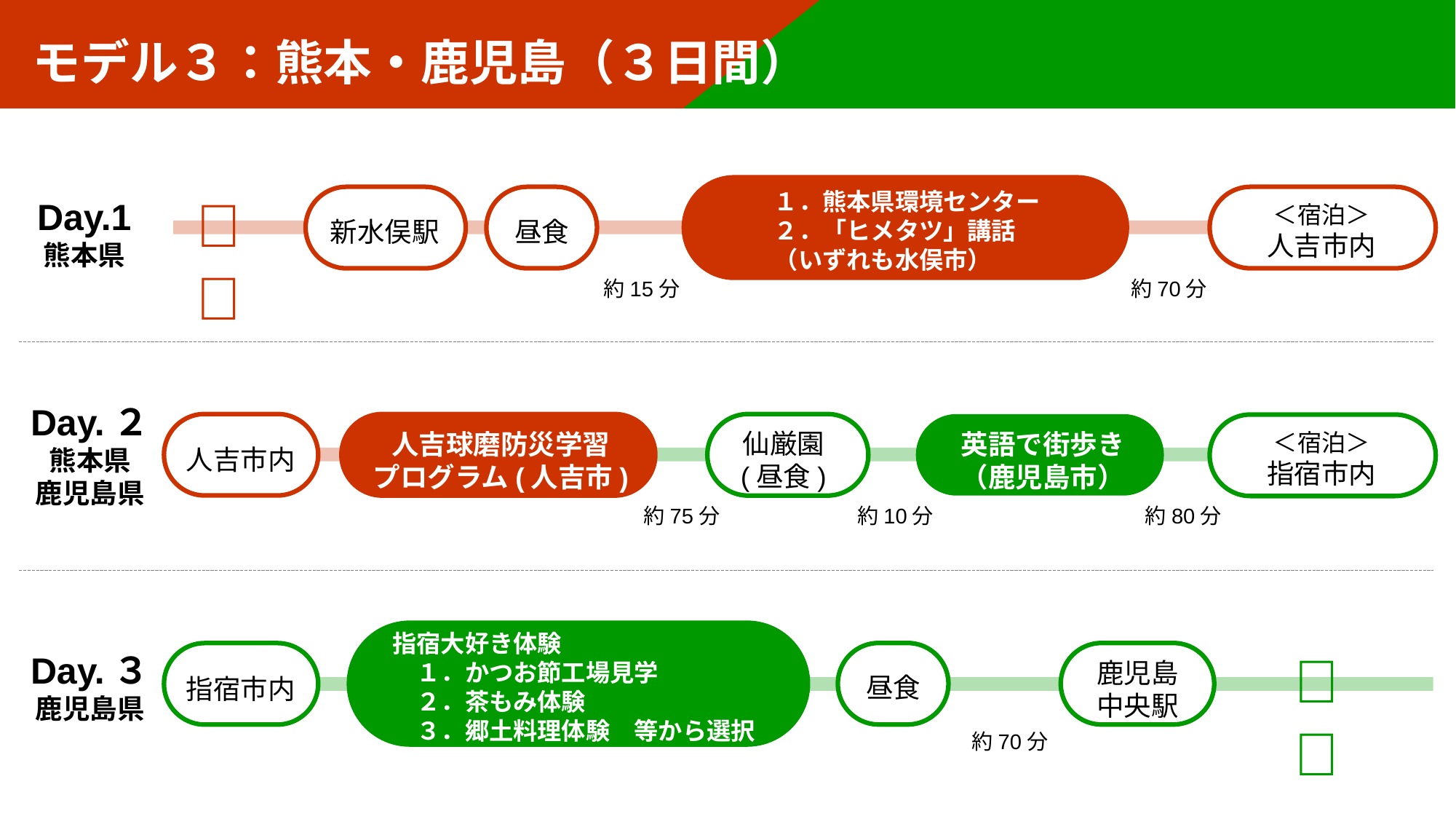

モデル３：熊本・鹿児島（３日間）

🚅
１．熊本県環境センター
２．「ヒメタツ」講話
（いずれも水俣市）

Day.1
熊本県
＜宿泊＞
人吉市内
新水俣駅
昼食

約15分
約70分
Day.２
熊本県
鹿児島県

仙厳園
(昼食)
人吉球磨防災学習
プログラム(人吉市)
英語で街歩き
（鹿児島市）
＜宿泊＞
指宿市内
人吉市内

約75分
約10分
約80分

指宿大好き体験
　１．かつお節工場見学
　２．茶もみ体験
　３．郷土料理体験　等から選択
🚅
Day.３
鹿児島県

鹿児島中央駅
昼食
指宿市内

約70分